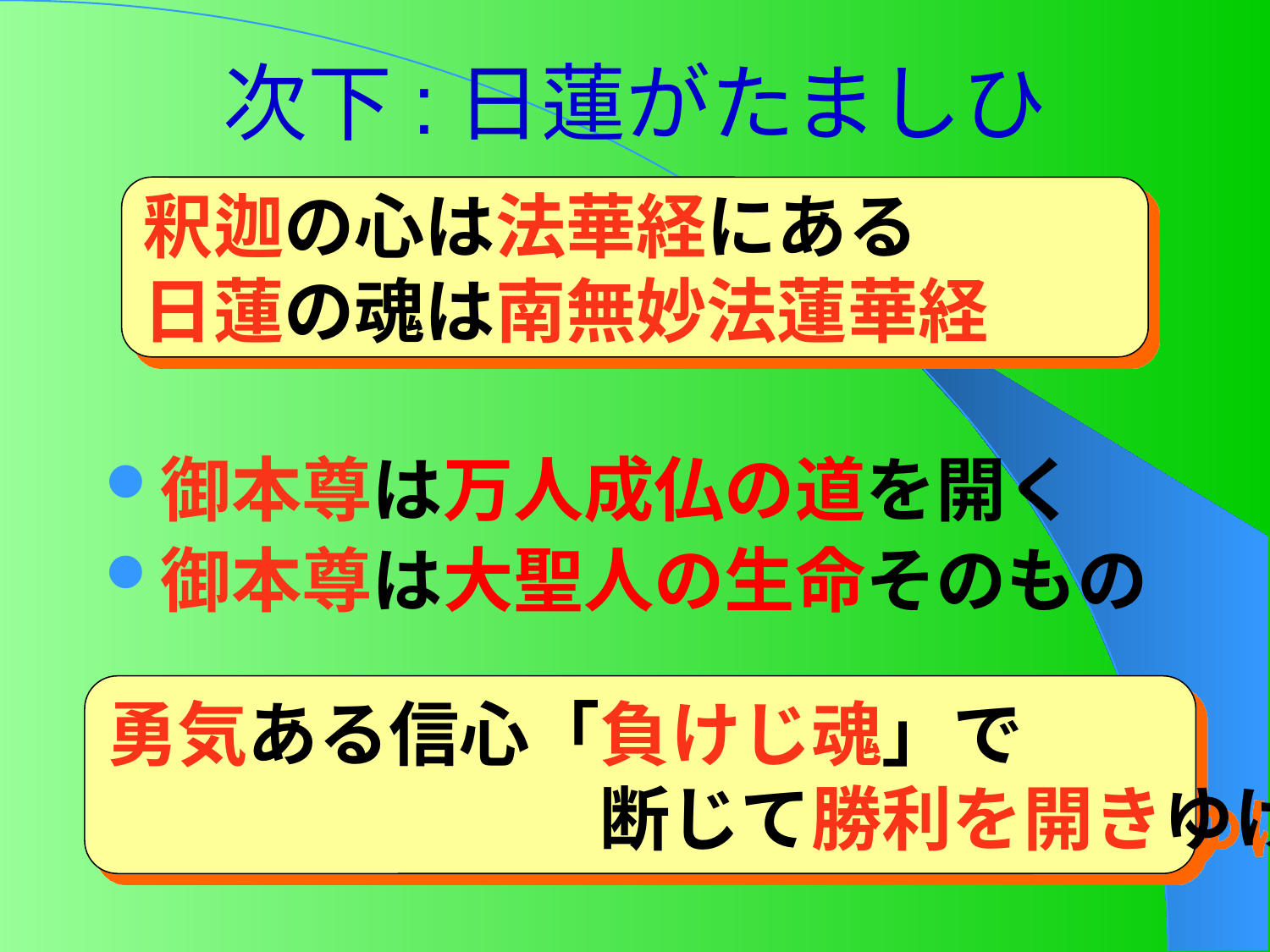

# 次下:日蓮がたましひ
釈迦の心は法華経にある
日蓮の魂は南無妙法蓮華経
御本尊は万人成仏の道を開く
御本尊は大聖人の生命そのもの

勇気ある信心「負けじ魂」で
　　　　　　　断じて勝利を開きゆけ